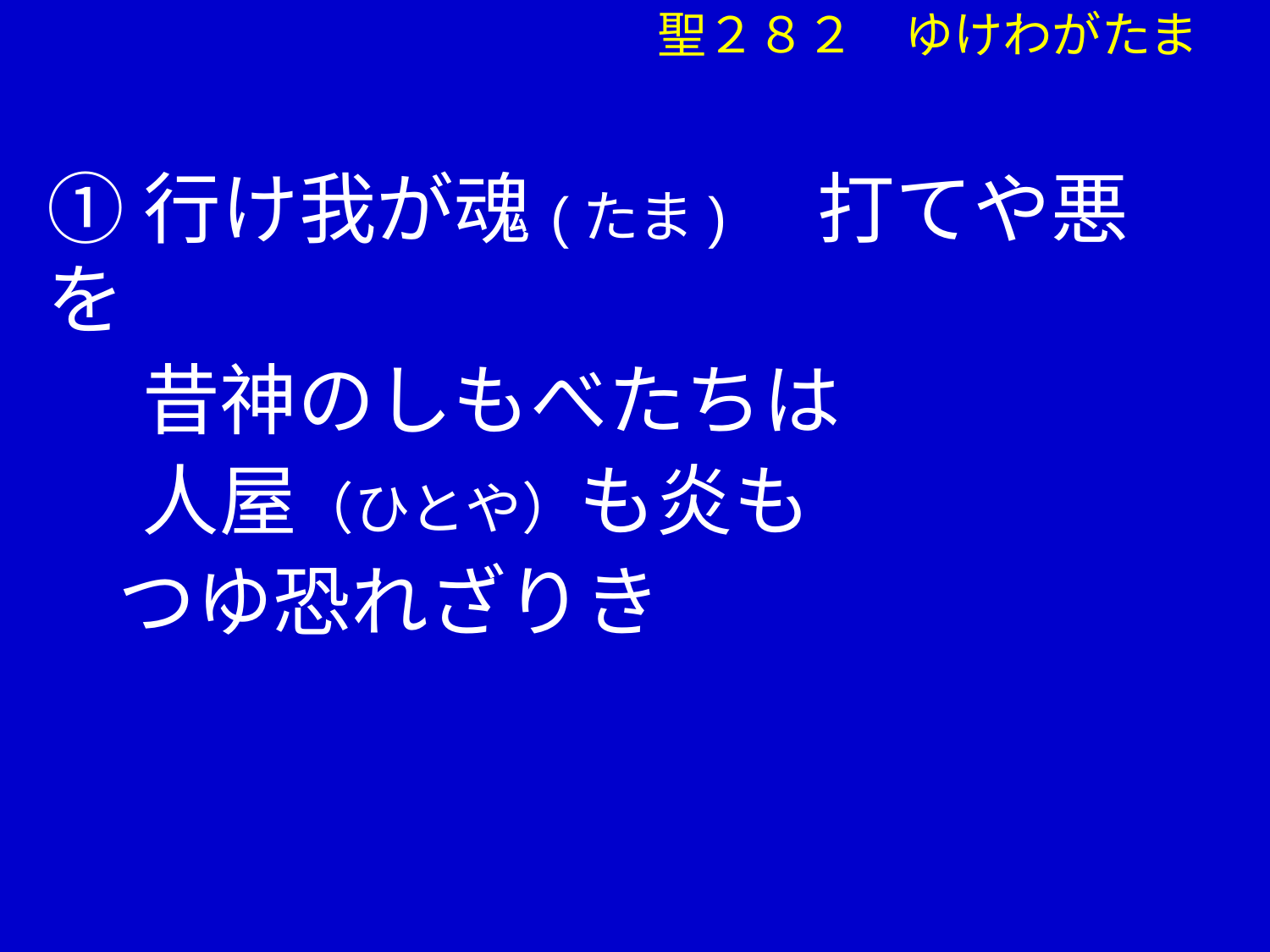

聖２８２　ゆけわがたま
①行け我が魂(たま)　打てや悪を
　 昔神のしもべたちは
　 人屋（ひとや）も炎も
   つゆ恐れざりき